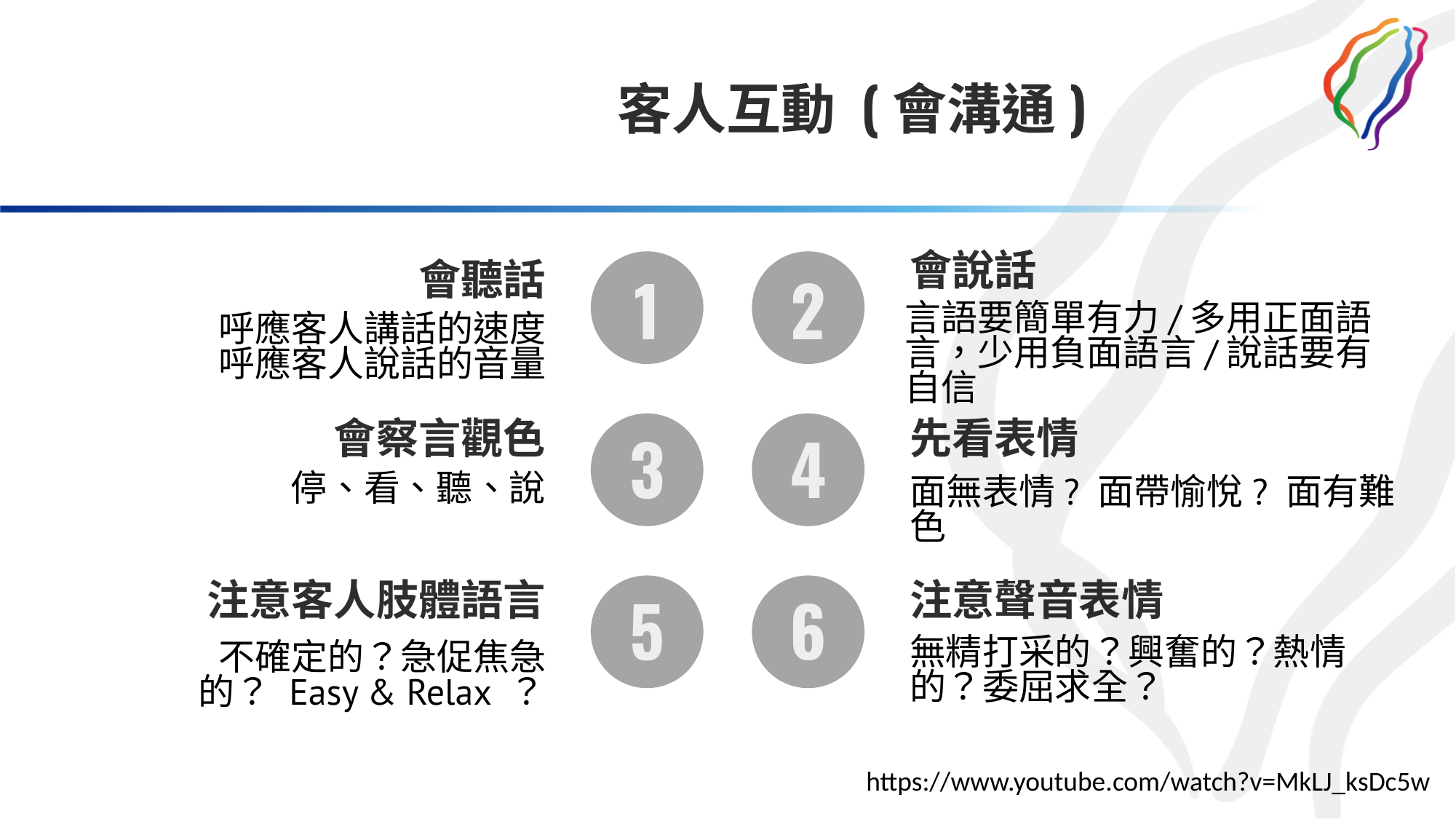

客人互動 (會溝通)

會說話
會聽話

1
2
言語要簡單有力/多用正面語言，少用負面語言/說話要有自信
呼應客人講話的速度
呼應客人說話的音量
會察言觀色
先看表情

3
4
停、看、聽、說
面無表情? 面帶愉悅? 面有難色
注意客人肢體語言
注意聲音表情

5
6
無精打采的？興奮的？熱情的？委屈求全？
不確定的？急促焦急的？ Easy & Relax ？
https://www.youtube.com/watch?v=MkLJ_ksDc5w